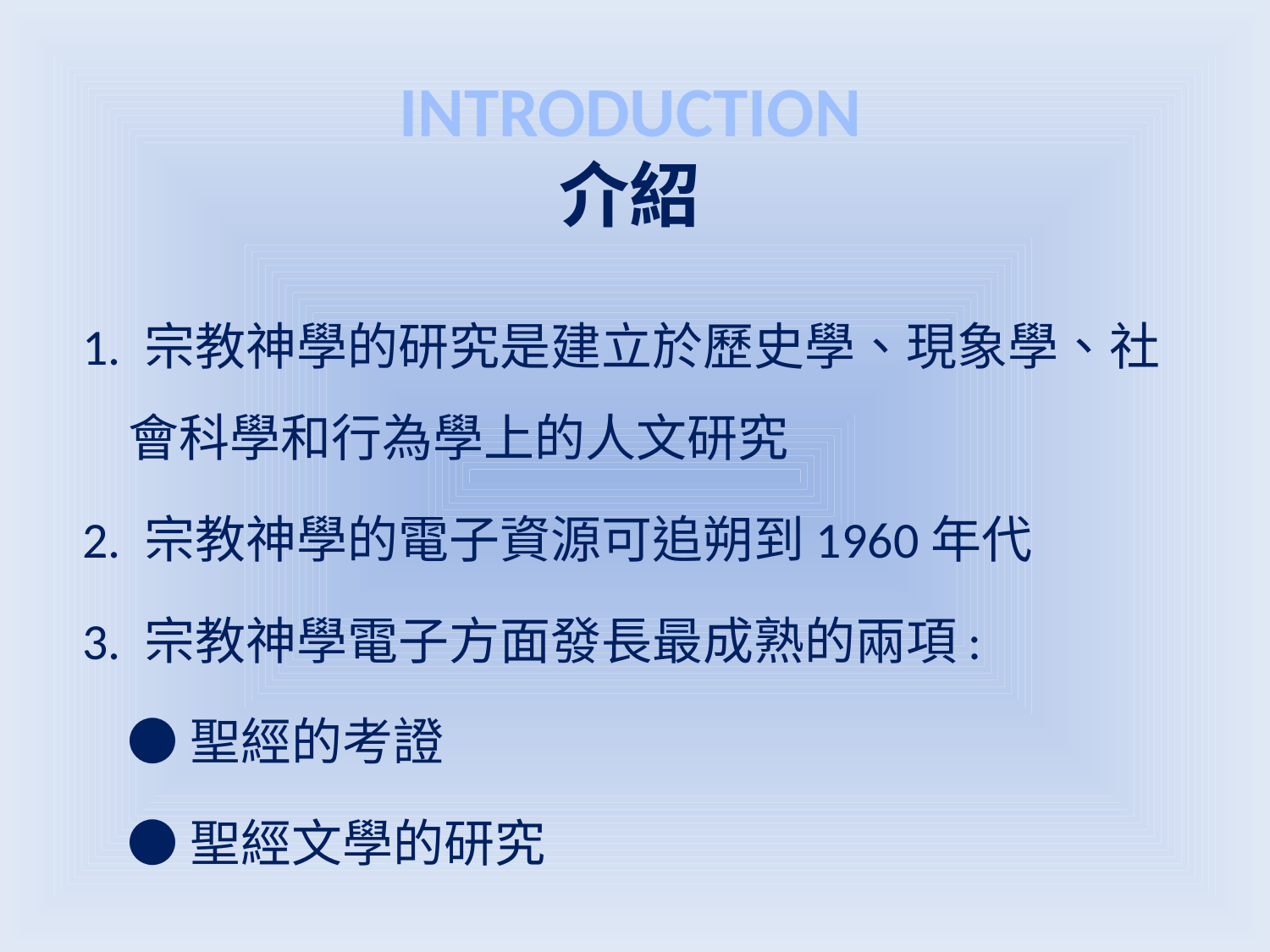

INTRODUCTION
介紹
1. 宗教神學的研究是建立於歷史學、現象學、社會科學和行為學上的人文研究
2. 宗教神學的電子資源可追朔到1960年代
3. 宗教神學電子方面發長最成熟的兩項:
    ●聖經的考證
    ●聖經文學的研究